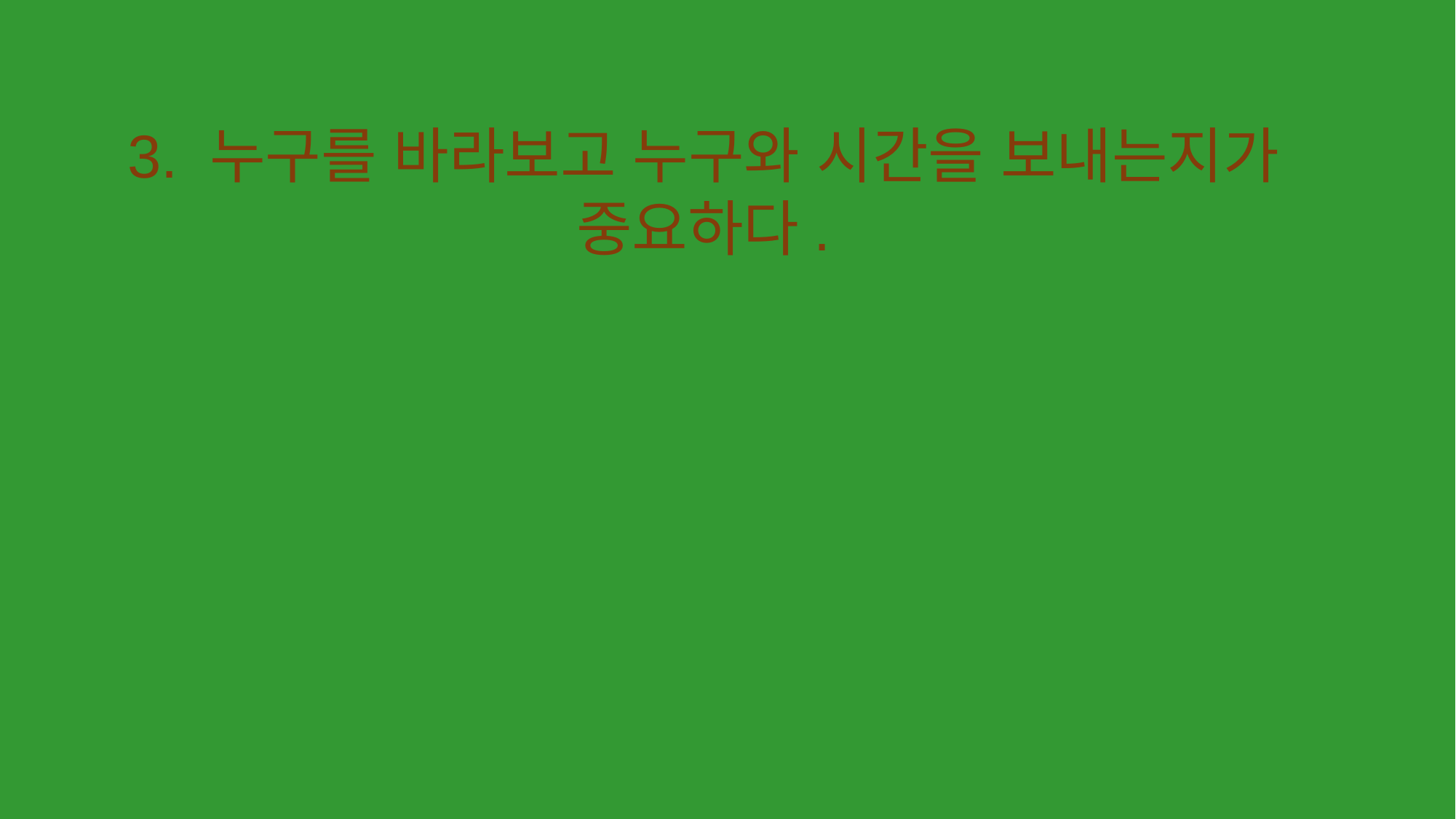

3. 누구를 바라보고 누구와 시간을 보내는지가 중요하다.